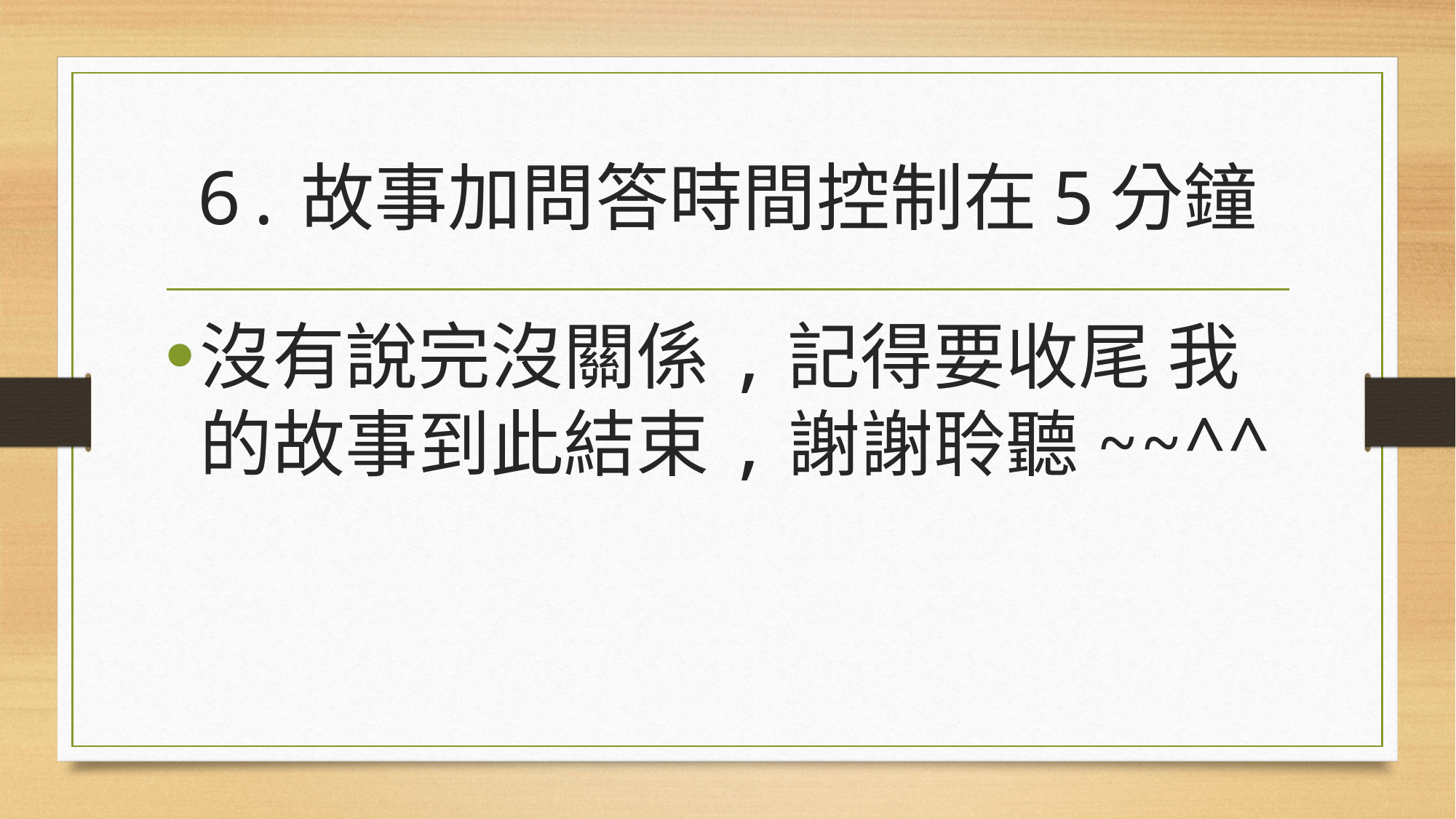

# 6.故事加問答時間控制在5分鐘
沒有說完沒關係,記得要收尾 我的故事到此結束,謝謝聆聽~~^^